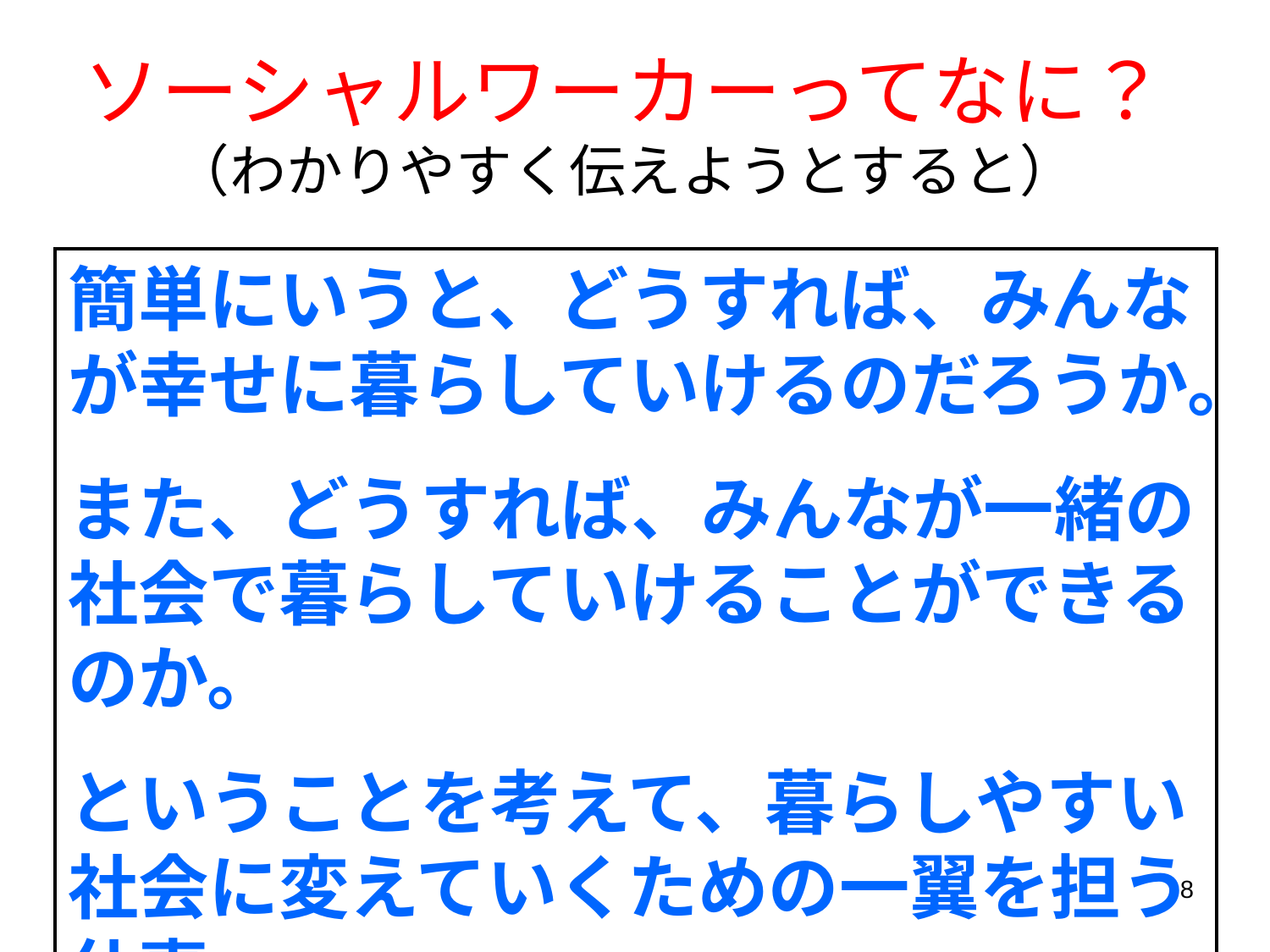

# ソーシャルワーカーってなに？ （わかりやすく伝えようとすると）
簡単にいうと、どうすれば、みんなが幸せに暮らしていけるのだろうか。

また、どうすれば、みんなが一緒の社会で暮らしていけることができるのか。

ということを考えて、暮らしやすい社会に変えていくための一翼を担う仕事。
8